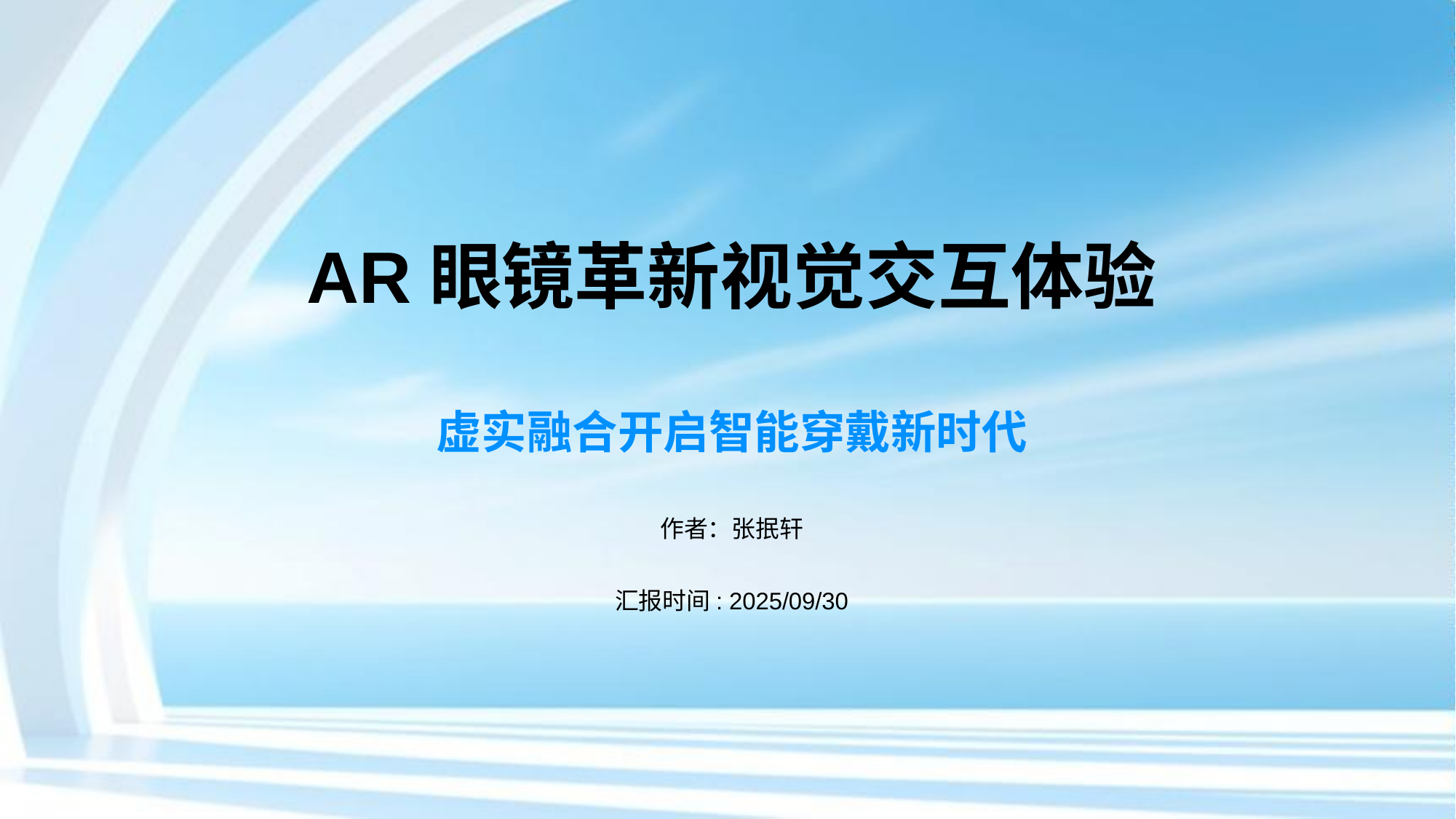

AR眼镜革新视觉交互体验
虚实融合开启智能穿戴新时代

作者：张抿轩

汇报时间: 2025/09/30